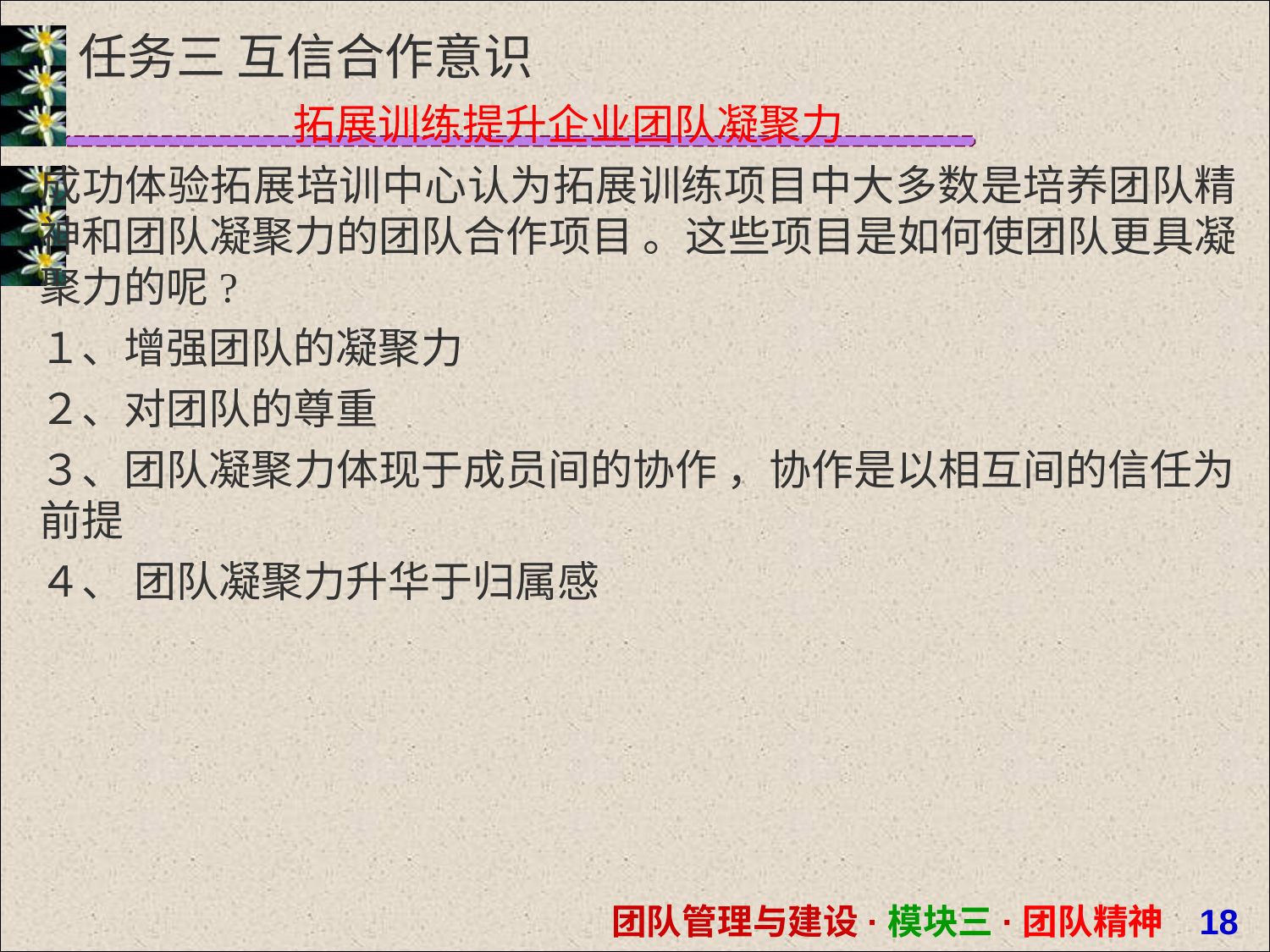

# 任务三 互信合作意识

拓展训练提升企业团队凝聚力
成功体验拓展培训中心认为拓展训练项目中大多数是培养团队精 神和团队凝聚力的团队合作项目 。这些项目是如何使团队更具凝 聚力的呢?
１、增强团队的凝聚力
２、对团队的尊重
３、团队凝聚力体现于成员间的协作 ，协作是以相互间的信任为 前提
４、 团队凝聚力升华于归属感

团队管理与建设·模块三·团队精神 18